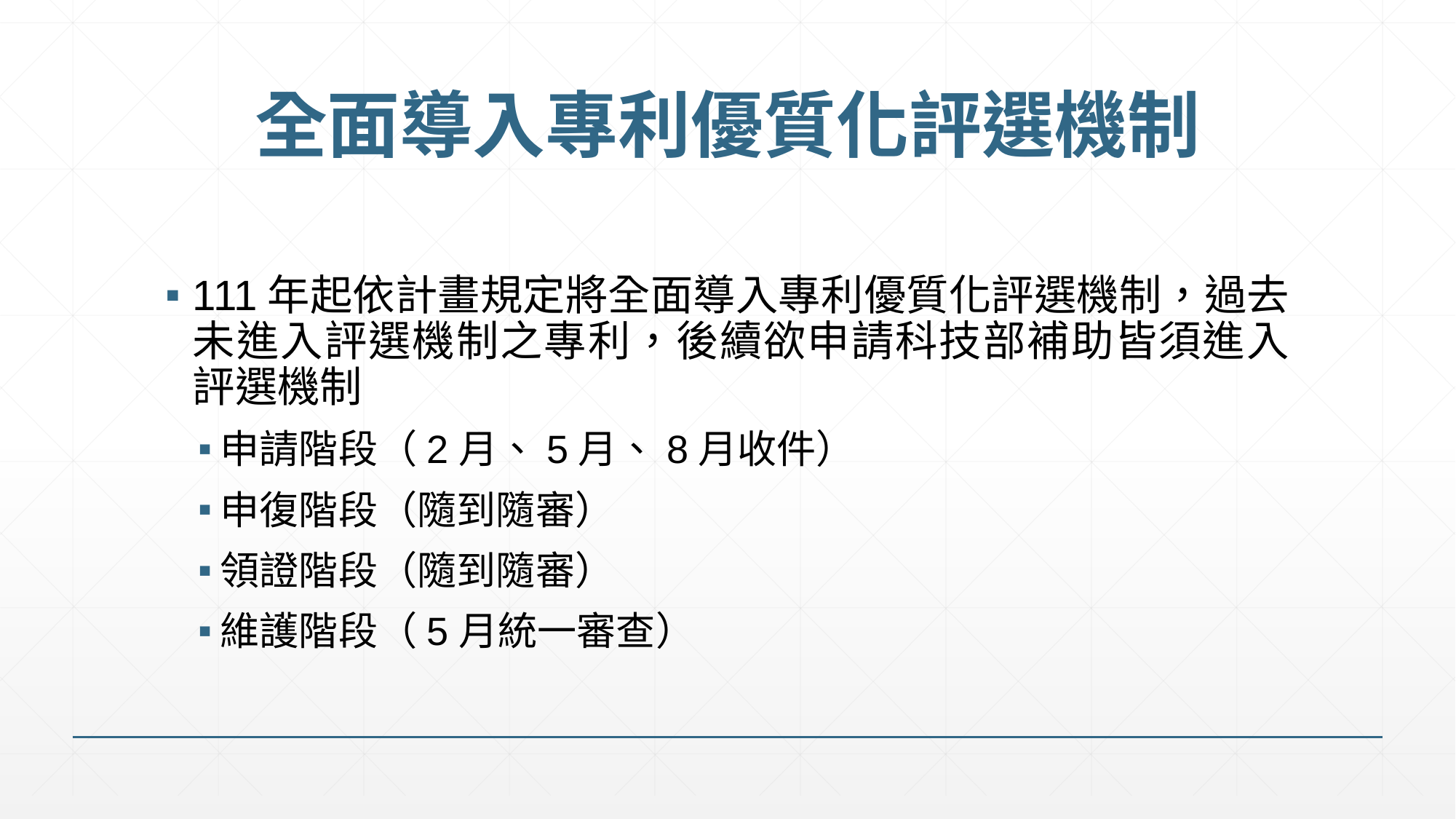

# 全面導入專利優質化評選機制
111年起依計畫規定將全面導入專利優質化評選機制，過去未進入評選機制之專利，後續欲申請科技部補助皆須進入評選機制
申請階段（2月、5月、8月收件）
申復階段（隨到隨審）
領證階段（隨到隨審）
維護階段（5月統一審查）